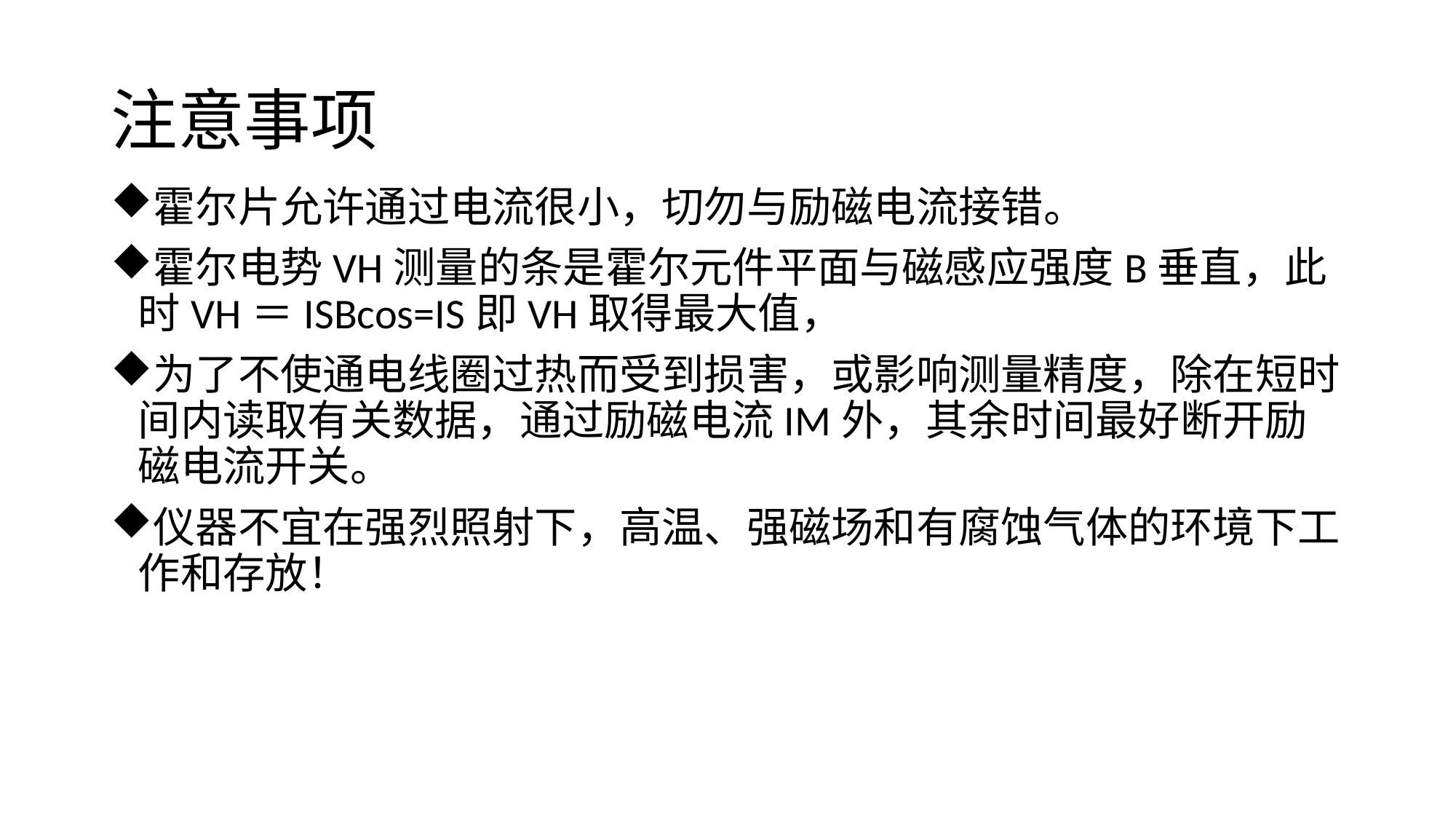

# 注意事项
霍尔片允许通过电流很小，切勿与励磁电流接错。
霍尔电势VH测量的条是霍尔元件平面与磁感应强度B垂直，此时VH＝ISBcos=IS即VH取得最大值，
为了不使通电线圈过热而受到损害，或影响测量精度，除在短时间内读取有关数据，通过励磁电流IM外，其余时间最好断开励磁电流开关。
仪器不宜在强烈照射下，高温、强磁场和有腐蚀气体的环境下工作和存放！